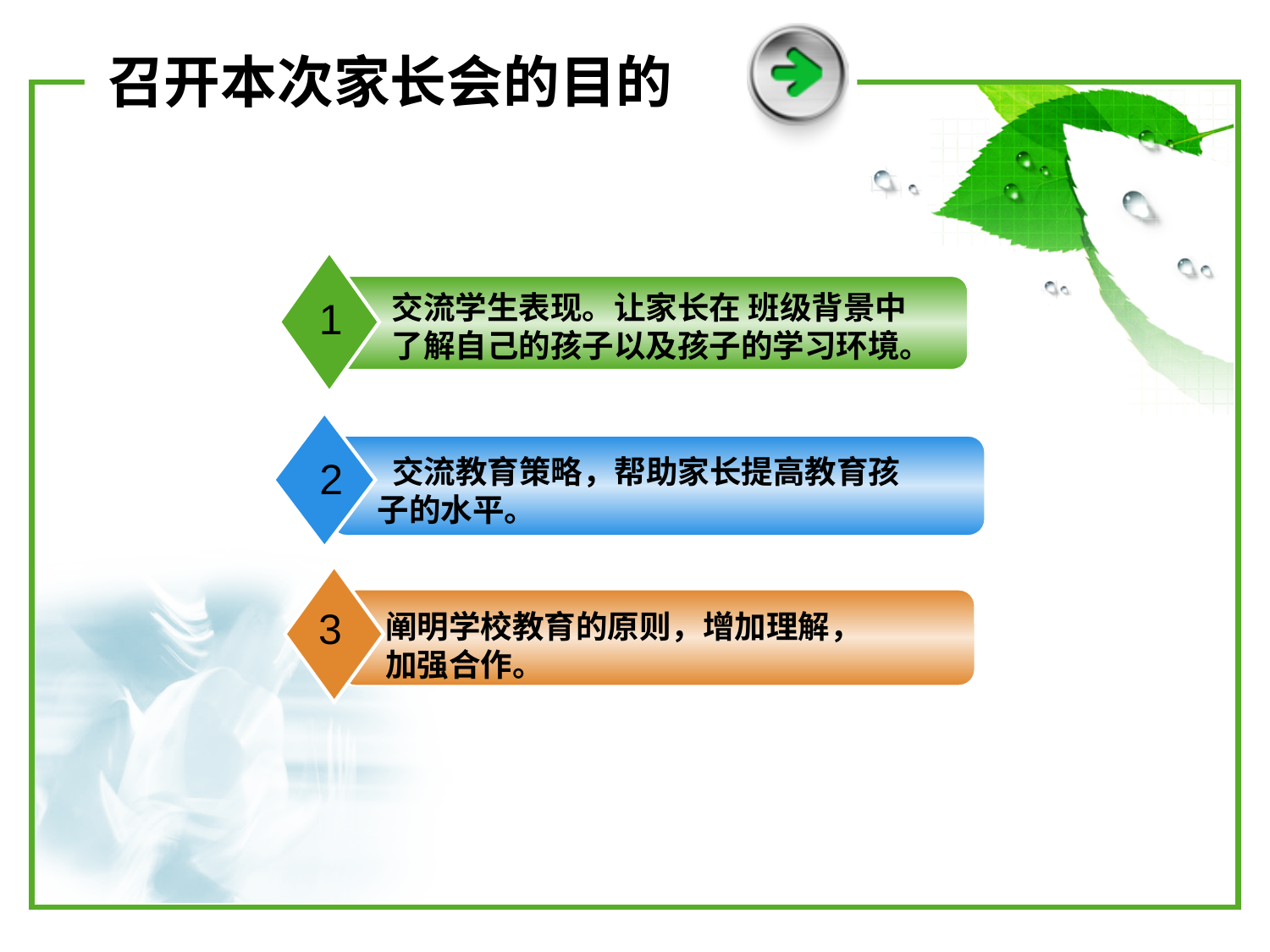

# 召开本次家长会的目的

交流学生表现。让家长在 班级背景中了解自己的孩子以及孩子的学习环境。
1

2
 交流教育策略，帮助家长提高教育孩子的水平。

3
阐明学校教育的原则，增加理解，加强合作。